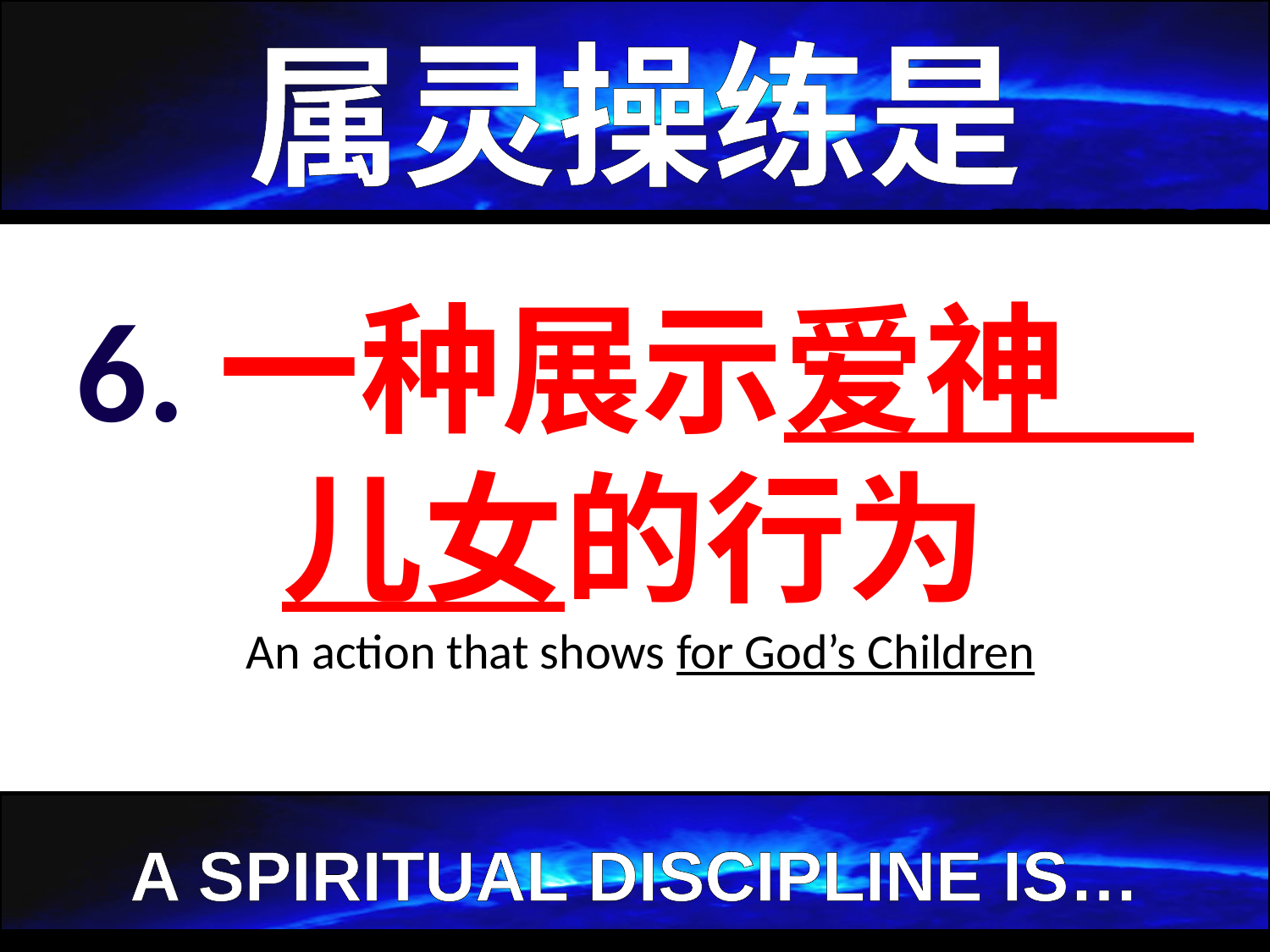

属灵操练是

6.一种展示爱神     儿女的行为
 An action that shows for God’s Children
A SPIRITUAL DISCIPLINE IS…